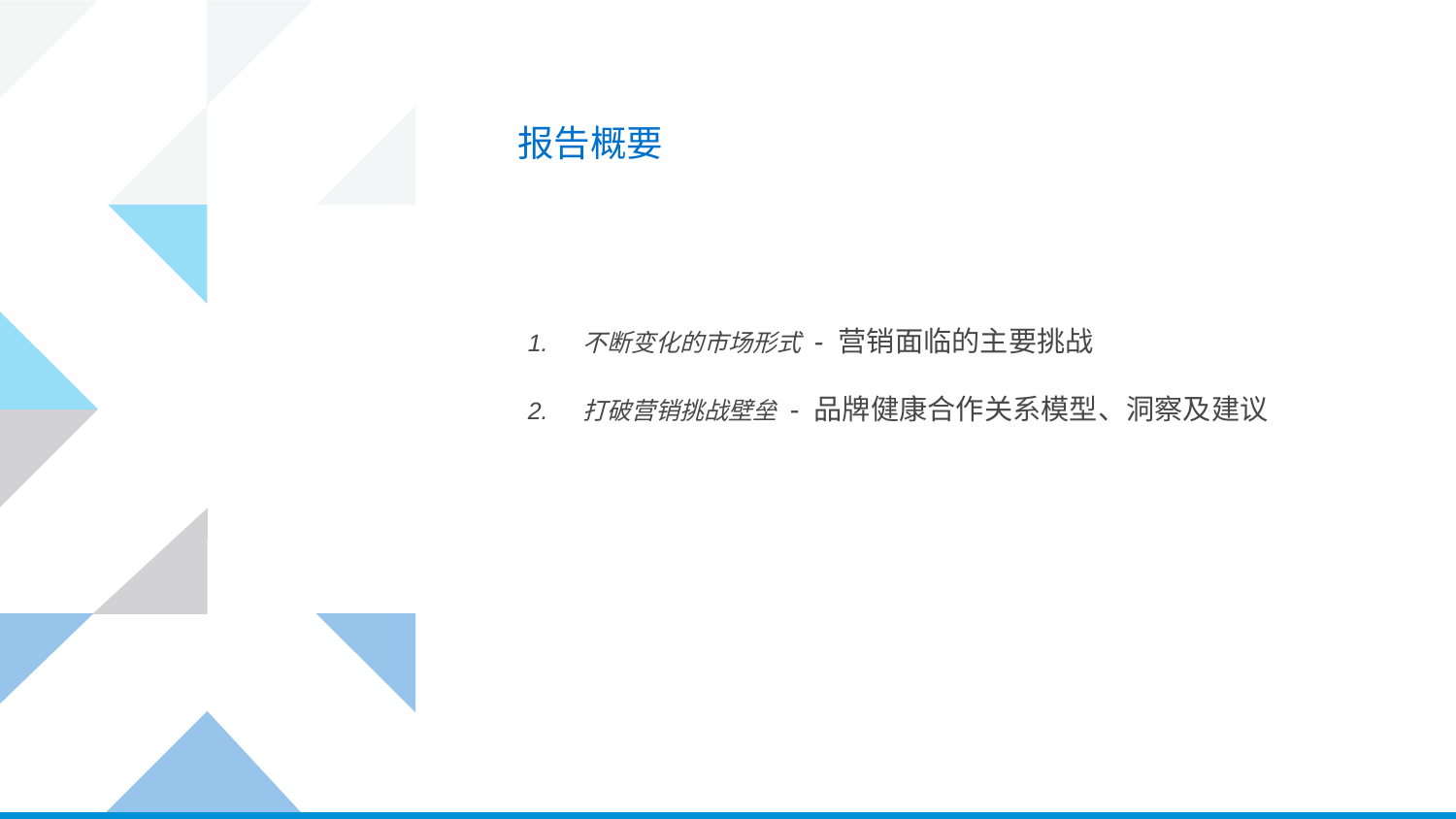

# 报告概要

不断变化的市场形式 - 营销面临的主要挑战

打破营销挑战壁垒 - 品牌健康合作关系模型、洞察及建议